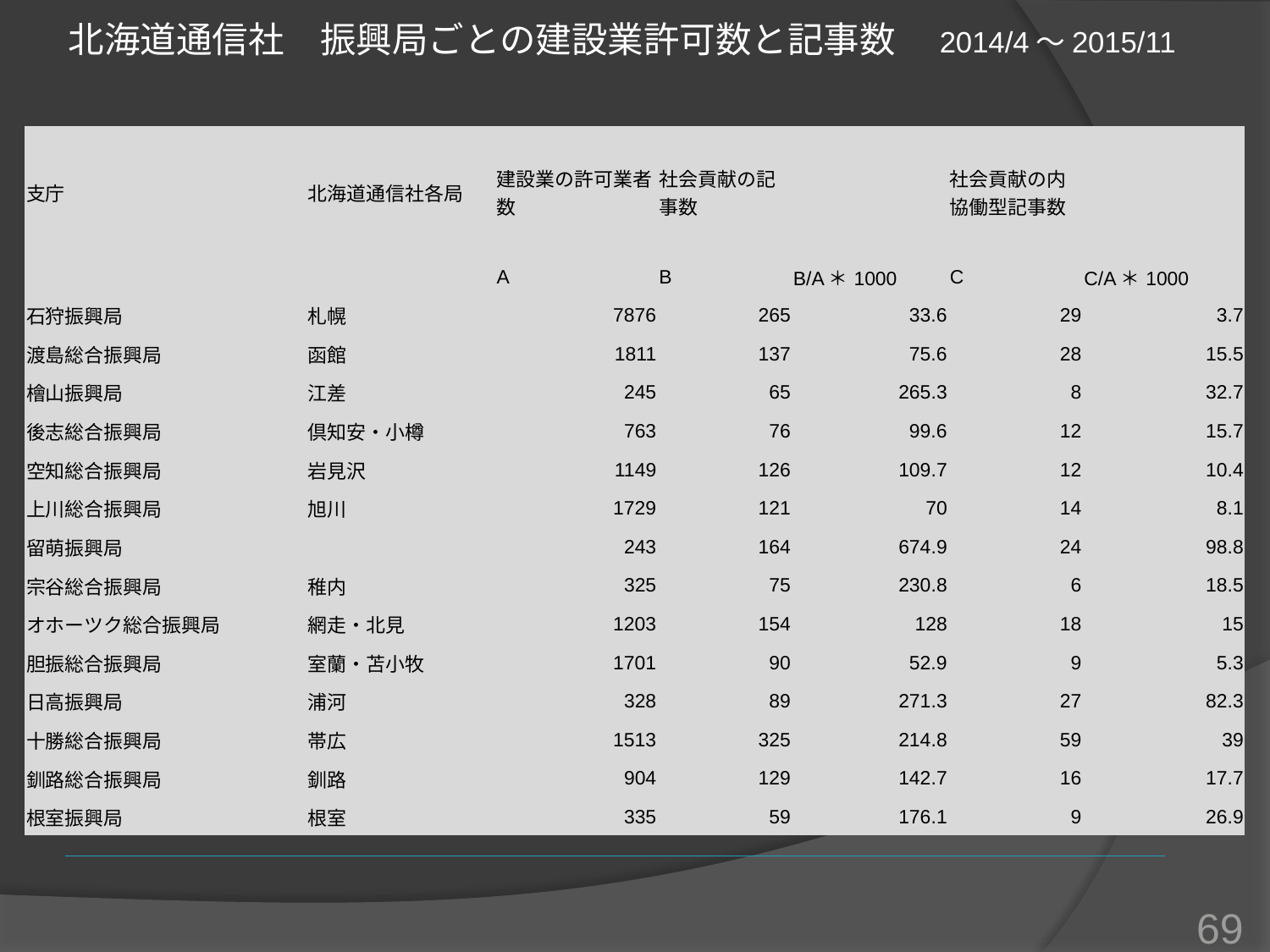

# 北海道通信社　振興局ごとの建設業許可数と記事数　2014/4～2015/11
| 支庁 | 北海道通信社各局 | 建設業の許可業者数 | 社会貢献の記事数 |  | 社会貢献の内協働型記事数 |  |
| --- | --- | --- | --- | --- | --- | --- |
|  |  | A | B | B/A＊1000 | C | C/A＊1000 |
| 石狩振興局 | 札幌 | 7876 | 265 | 33.6 | 29 | 3.7 |
| 渡島総合振興局 | 函館 | 1811 | 137 | 75.6 | 28 | 15.5 |
| 檜山振興局 | 江差 | 245 | 65 | 265.3 | 8 | 32.7 |
| 後志総合振興局 | 倶知安・小樽 | 763 | 76 | 99.6 | 12 | 15.7 |
| 空知総合振興局 | 岩見沢 | 1149 | 126 | 109.7 | 12 | 10.4 |
| 上川総合振興局 | 旭川 | 1729 | 121 | 70 | 14 | 8.1 |
| 留萌振興局 |  | 243 | 164 | 674.9 | 24 | 98.8 |
| 宗谷総合振興局 | 稚内 | 325 | 75 | 230.8 | 6 | 18.5 |
| オホーツク総合振興局 | 網走・北見 | 1203 | 154 | 128 | 18 | 15 |
| 胆振総合振興局 | 室蘭・苫小牧 | 1701 | 90 | 52.9 | 9 | 5.3 |
| 日高振興局 | 浦河 | 328 | 89 | 271.3 | 27 | 82.3 |
| 十勝総合振興局 | 帯広 | 1513 | 325 | 214.8 | 59 | 39 |
| 釧路総合振興局 | 釧路 | 904 | 129 | 142.7 | 16 | 17.7 |
| 根室振興局 | 根室 | 335 | 59 | 176.1 | 9 | 26.9 |
69